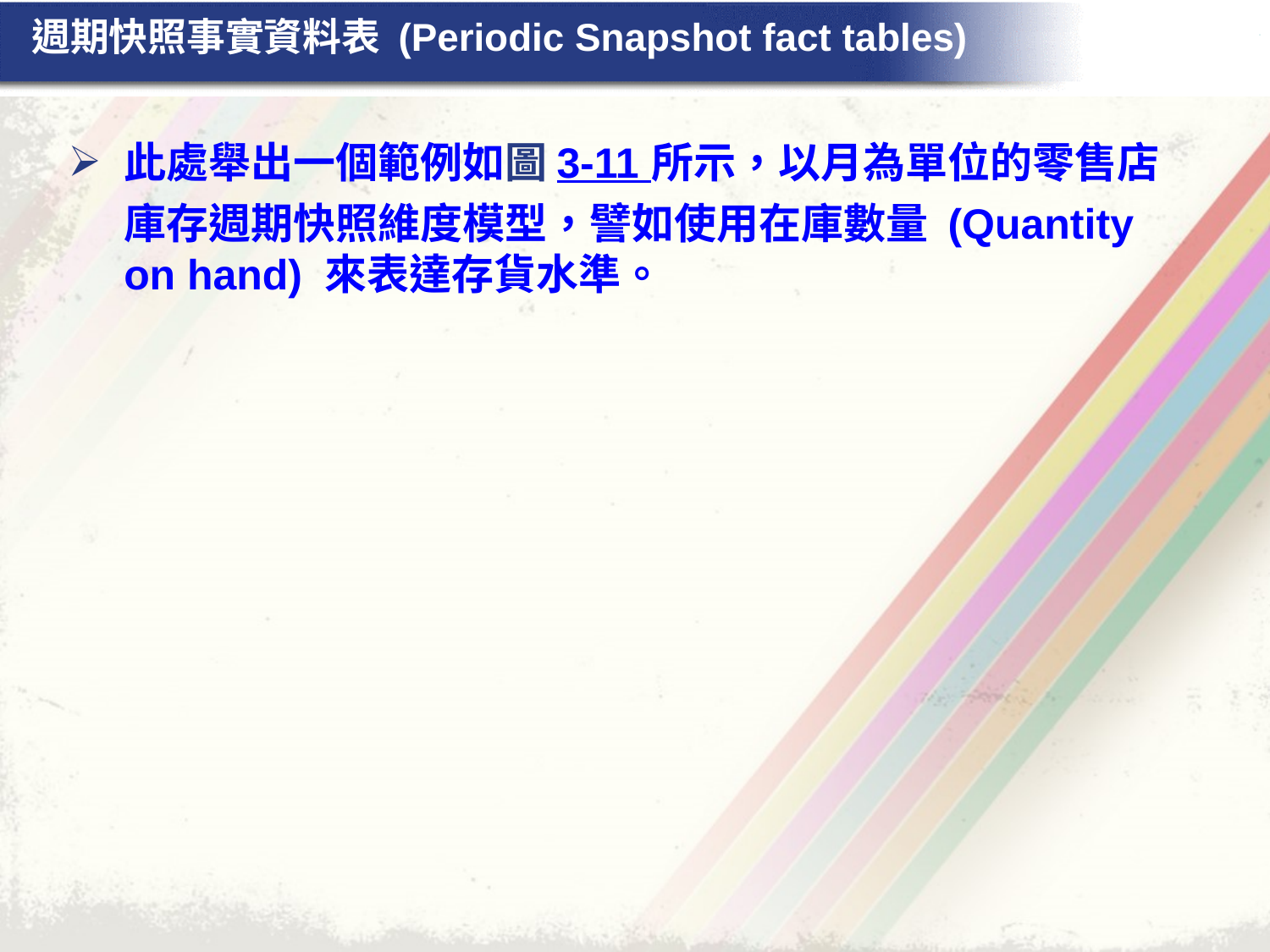

# 週期快照事實資料表 (Periodic Snapshot fact tables)
此處舉出一個範例如圖 3-11 所示，以月為單位的零售店庫存週期快照維度模型，譬如使用在庫數量 (Quantity on hand) 來表達存貨水準。